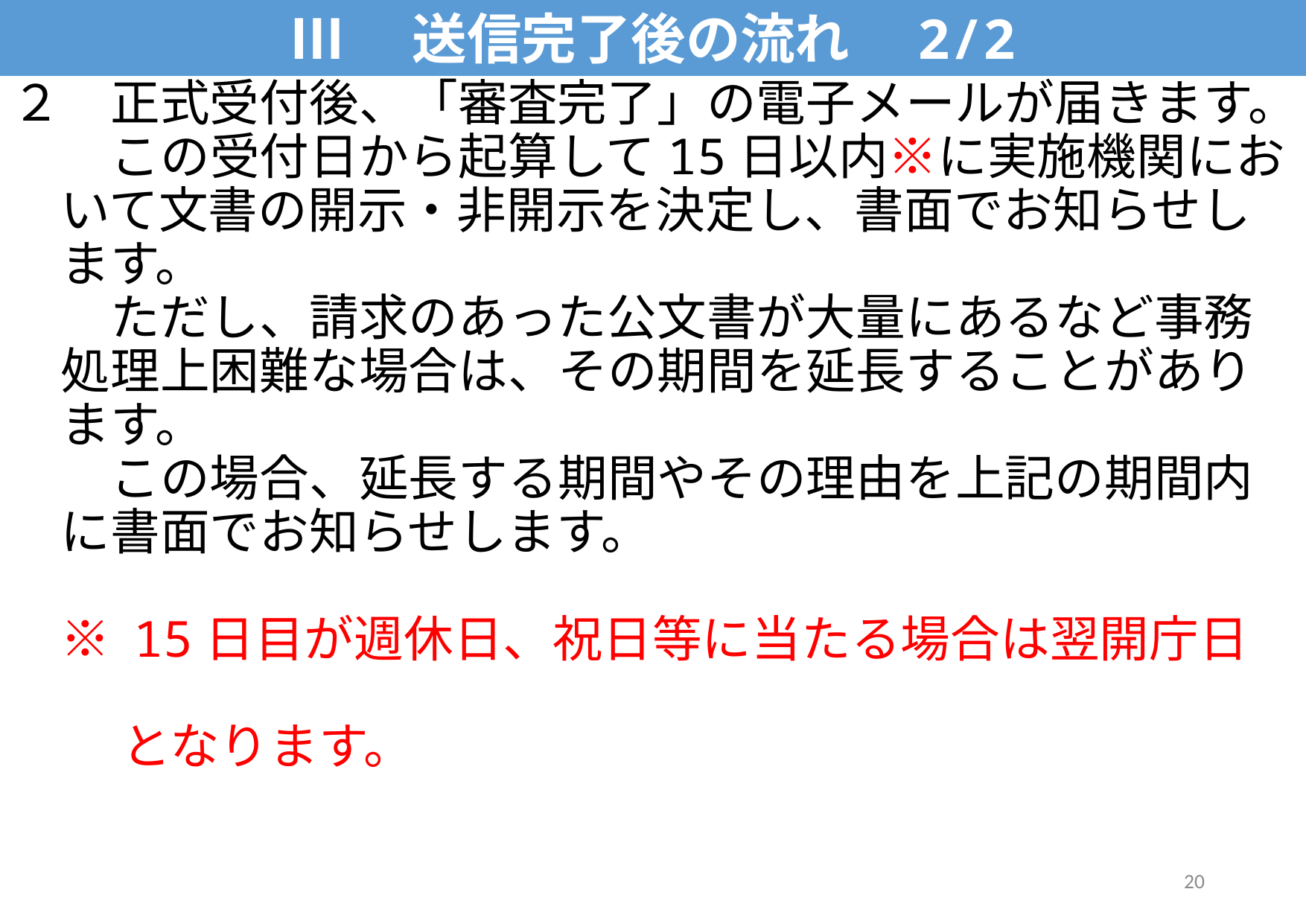

Ⅲ　送信完了後の流れ　2/2
２　正式受付後、「審査完了」の電子メールが届きます。
　　この受付日から起算して15日以内※に実施機関にお
　いて文書の開示・非開示を決定し、書面でお知らせし
　ます。
　　ただし、請求のあった公文書が大量にあるなど事務
　処理上困難な場合は、その期間を延長することがあり
　ます。
　　この場合、延長する期間やその理由を上記の期間内
　に書面でお知らせします。

　※ 15日目が週休日、祝日等に当たる場合は翌開庁日
　　 となります。
20